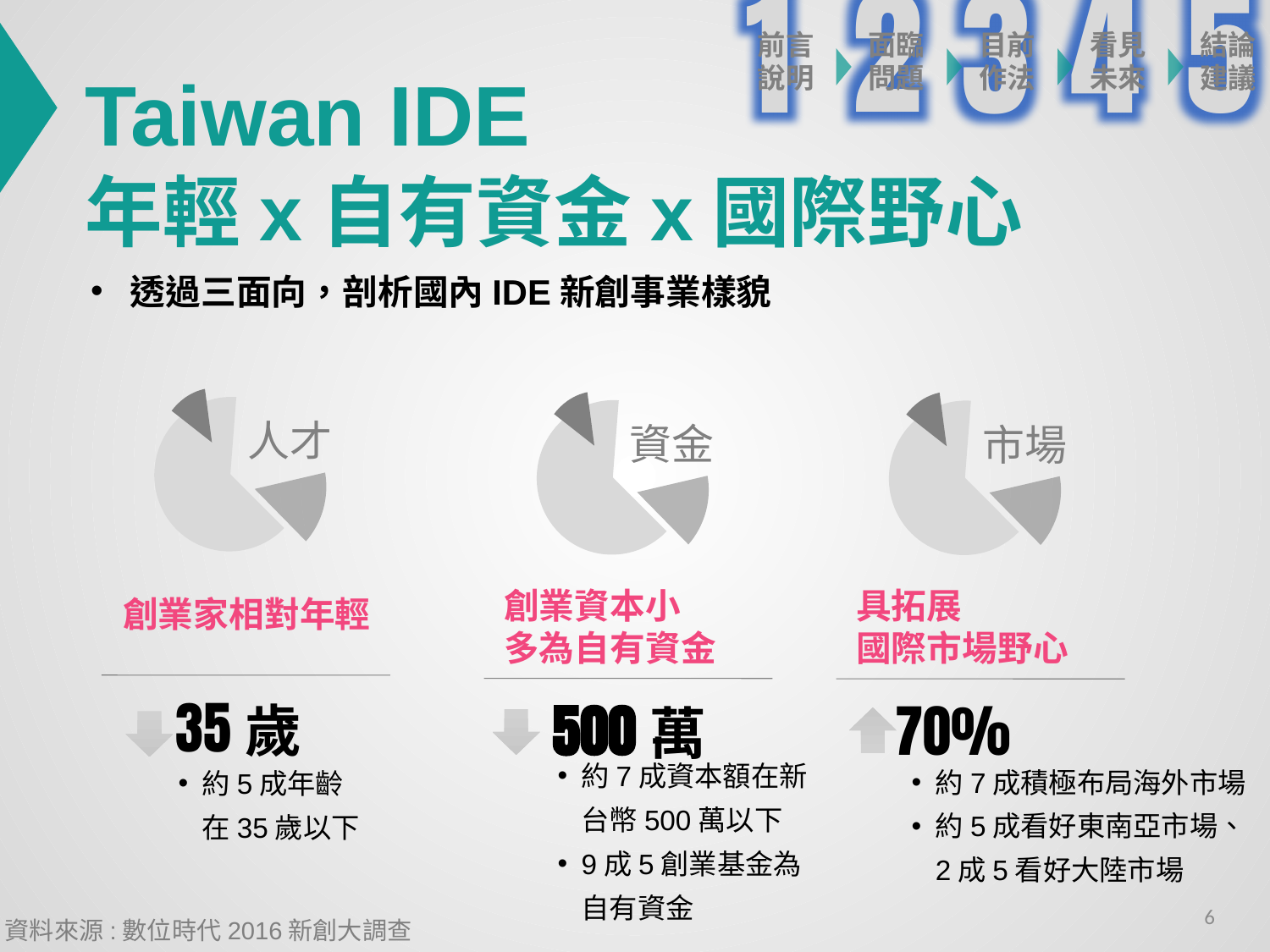

2
5
1
3
4
前言
說明
面臨問題
目前作法
看見未來
結論建議

Taiwan IDE
年輕x自有資金x國際野心
透過三面向，剖析國內IDE新創事業樣貌

人才
創業家相對年輕
 35歲

約5成年齡在35歲以下

資金
創業資本小
多為自有資金

約7成資本額在新台幣500萬以下
9成5創業基金為自有資金
500萬

市場
具拓展
國際市場野心

70%

約7成積極布局海外市場
約5成看好東南亞市場、2成5看好大陸市場
6
資料來源:數位時代2016新創大調查